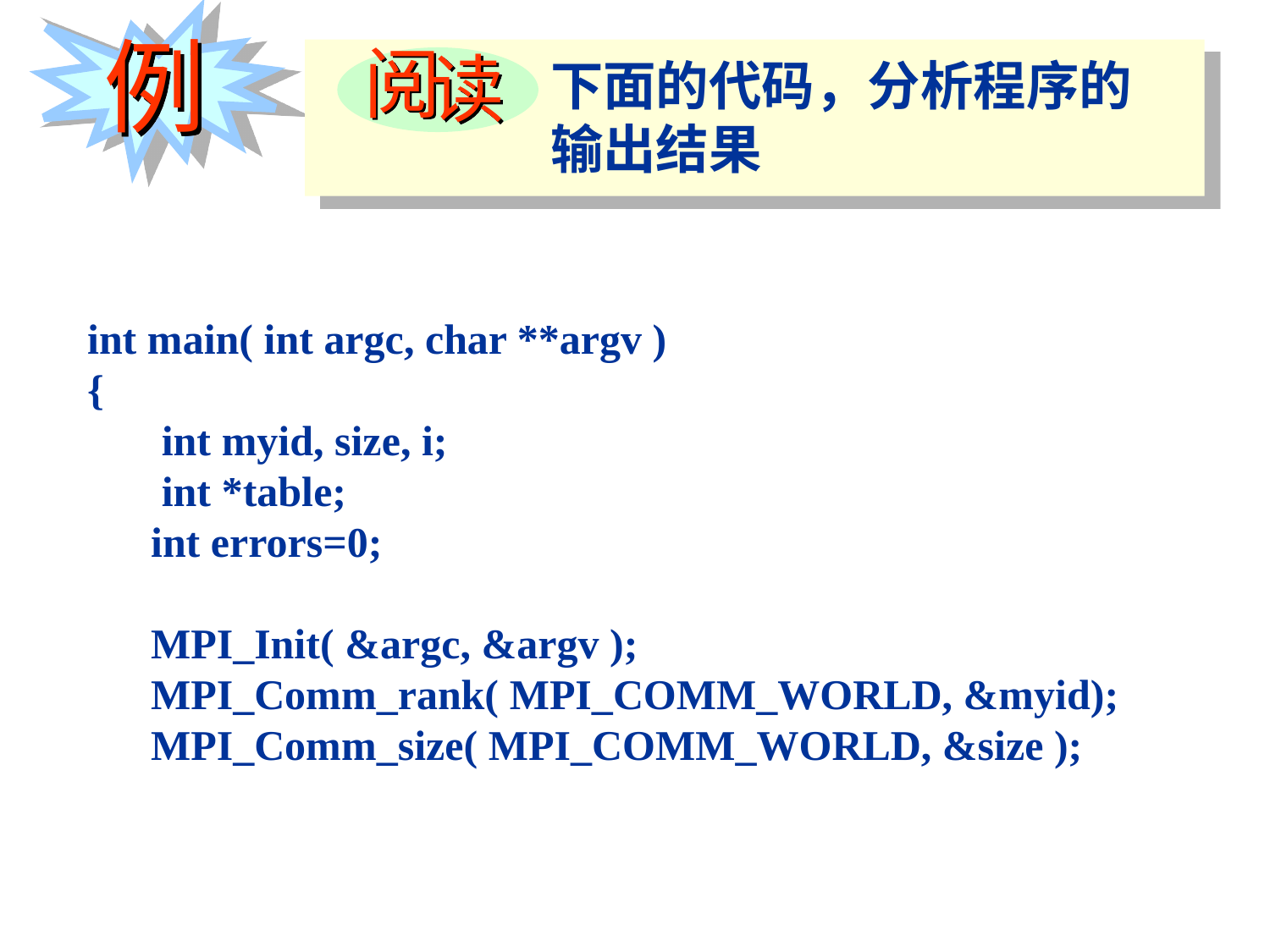

例
读

阅
下面的代码，分析程序的输出结果

int main( int argc, char **argv )
{
       int myid, size, i;
       int *table;
int errors=0;

MPI_Init( &argc, &argv );
MPI_Comm_rank( MPI_COMM_WORLD, &myid);
MPI_Comm_size( MPI_COMM_WORLD, &size );